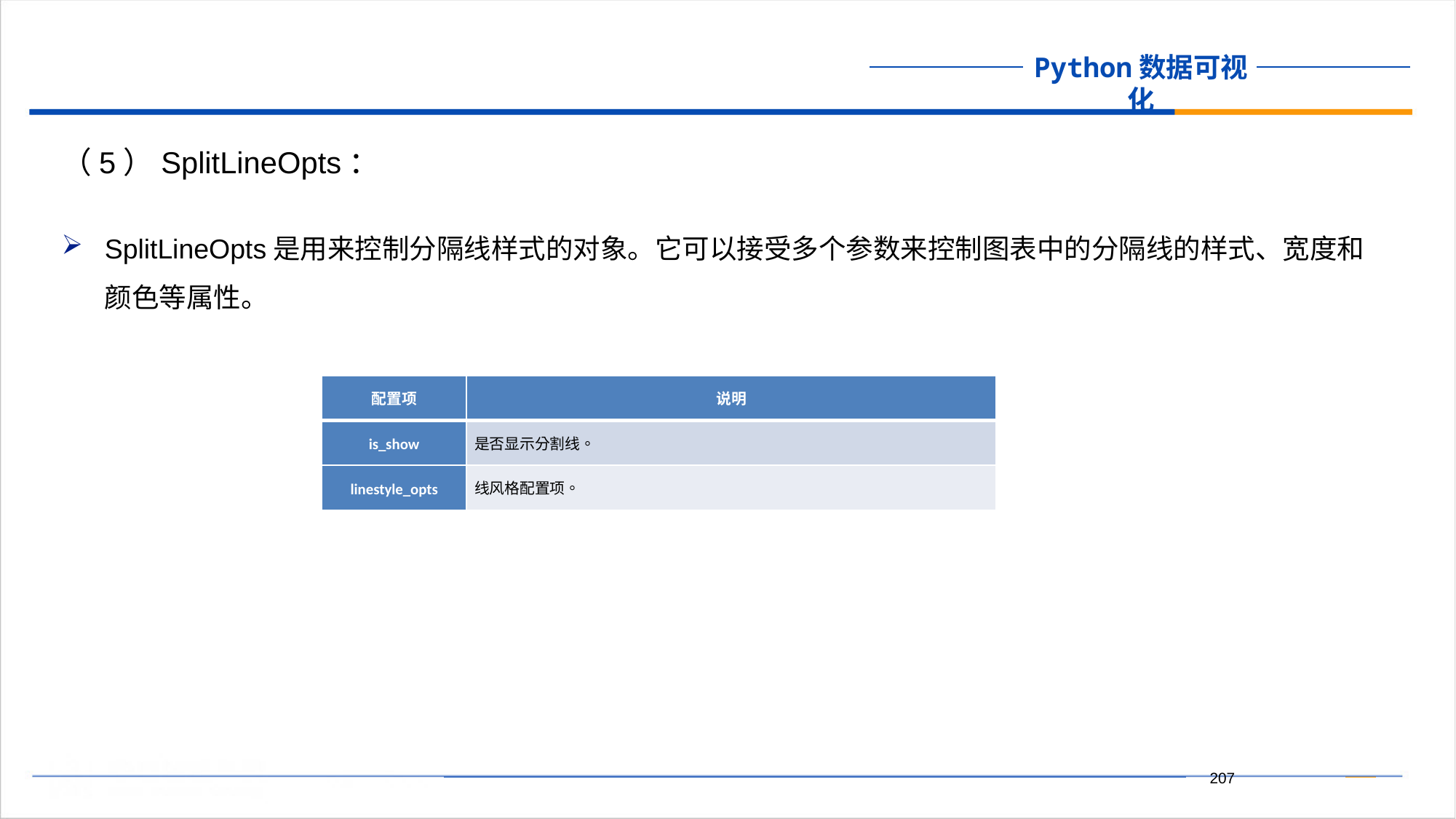

（5）SplitLineOpts：
SplitLineOpts是用来控制分隔线样式的对象。它可以接受多个参数来控制图表中的分隔线的样式、宽度和颜色等属性。
| 配置项 | 说明 |
| --- | --- |
| is\_show | 是否显示分割线。 |
| linestyle\_opts | 线风格配置项。 |